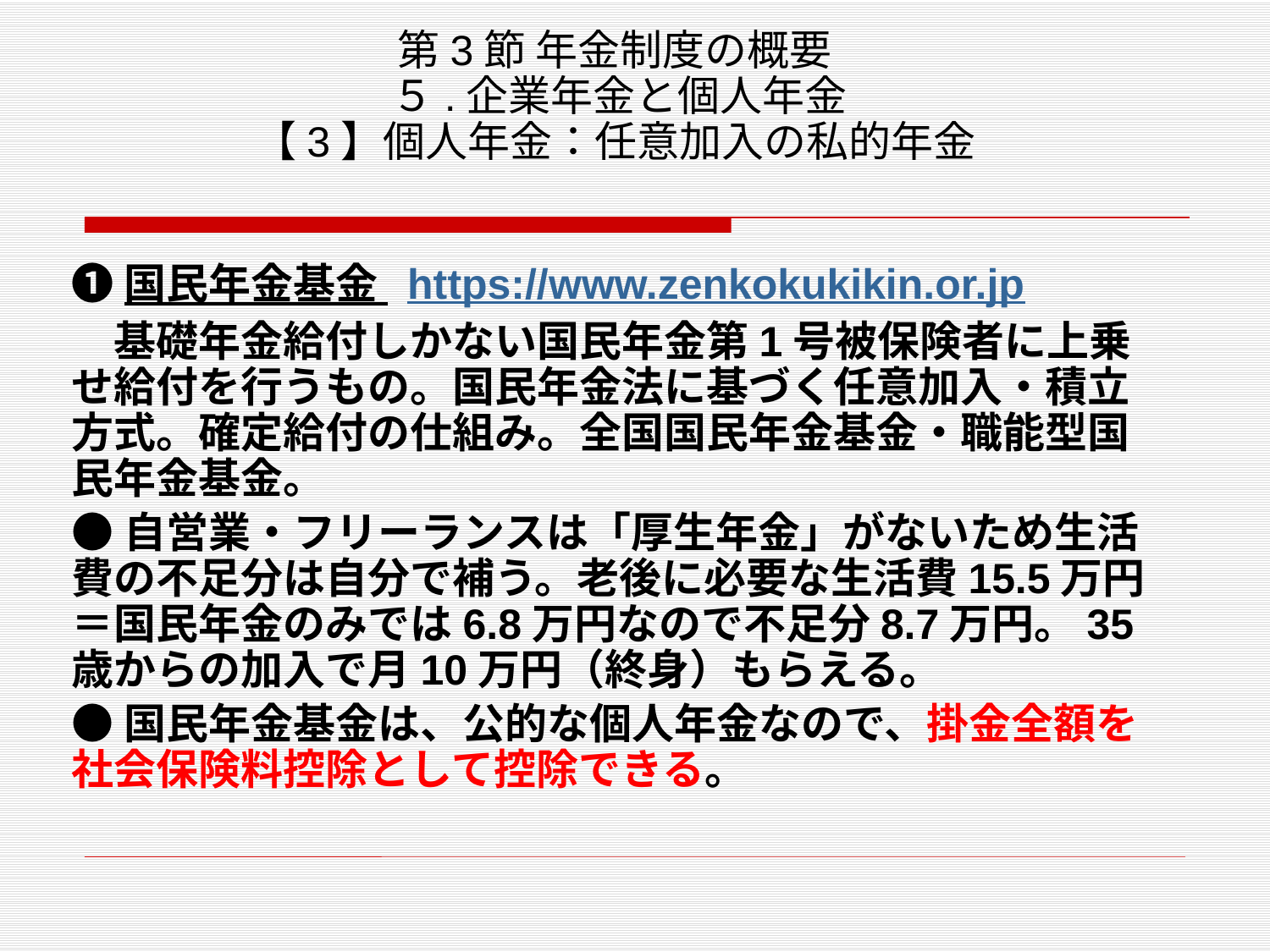

# 第3節 年金制度の概要 ５.企業年金と個人年金 【3】個人年金：任意加入の私的年金
❶国民年金基金  https://www.zenkokukikin.or.jp
　基礎年金給付しかない国民年金第1号被保険者に上乗せ給付を行うもの。国民年金法に基づく任意加入・積立方式。確定給付の仕組み。全国国民年金基金・職能型国民年金基金。
●自営業・フリーランスは「厚生年金」がないため生活費の不足分は自分で補う。老後に必要な生活費15.5万円＝国民年金のみでは6.8万円なので不足分8.7万円。35歳からの加入で月10万円（終身）もらえる。
●国民年金基金は、公的な個人年金なので、掛金全額を社会保険料控除として控除できる。